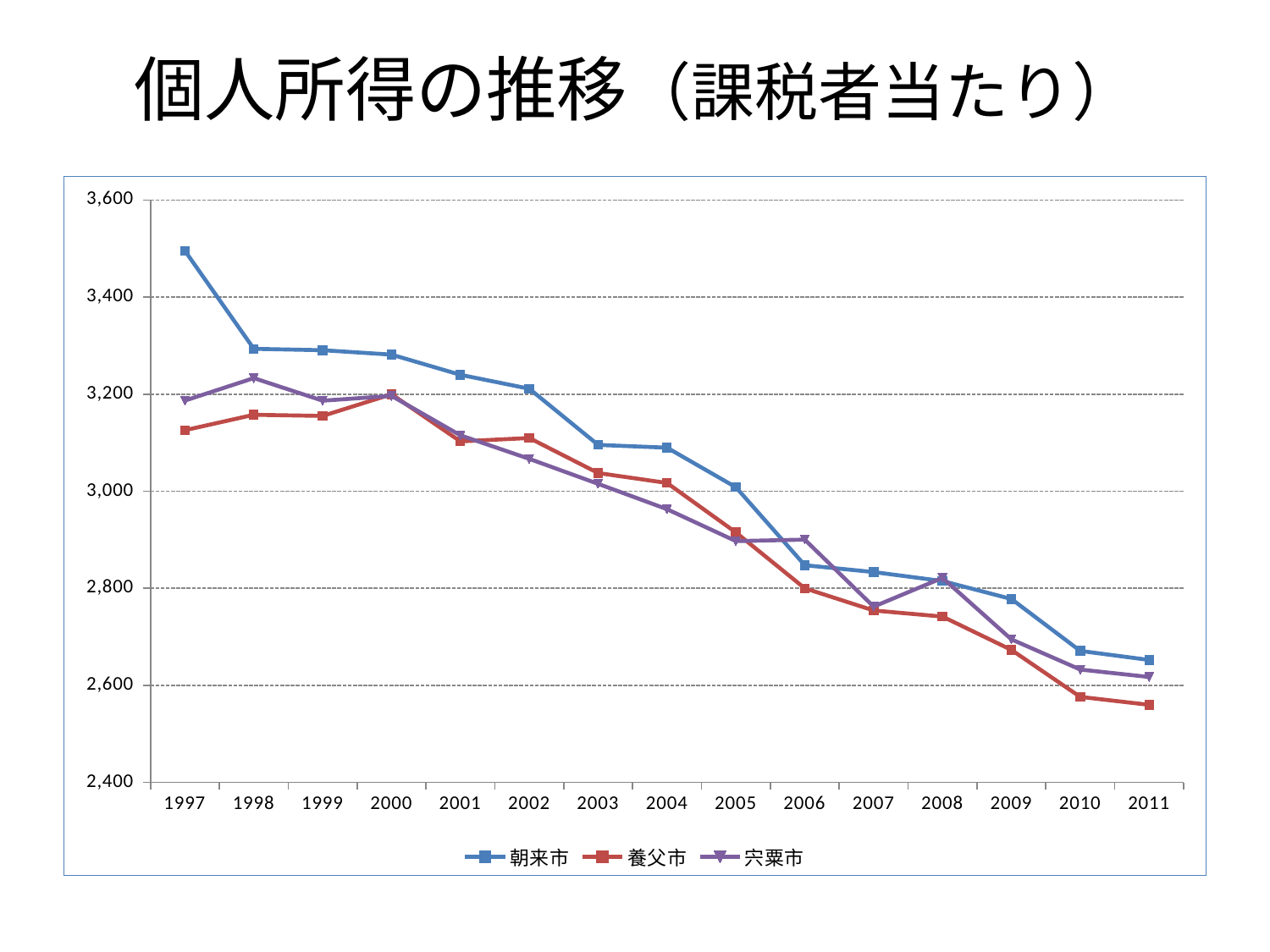

# 個人所得の推移（課税者当たり）

### Chart

| Category | 朝来市 | 養父市 | 宍粟市 |
|---|---|---|---|
| 1997 | 3495.3960348162477 | 3125.6967021985342 | 3186.7096861180025 |
| 1998 | 3293.413489532788 | 3157.4674178087953 | 3233.0209452493355 |
| 1999 | 3290.534180573982 | 3155.0825334247515 | 3186.5775994724113 |
| 2000 | 3281.4185912655585 | 3199.8176605504586 | 3196.399806774267 |
| 2001 | 3239.8467782851344 | 3102.726791640506 | 3115.1205251286797 |
| 2002 | 3211.1324115127377 | 3109.567652786794 | 3066.722232032492 |
| 2003 | 3095.415515492078 | 3037.466523939276 | 3015.1825746451295 |
| 2004 | 3089.728869374314 | 3017.0928178963895 | 2963.025883370398 |
| 2005 | 3008.1880530973453 | 2914.9954893116296 | 2897.105578884223 |
| 2006 | 2847.4213421342133 | 2799.9014159764893 | 2900.200979858465 |
| 2007 | 2833.2994041019956 | 2754.2109925872355 | 2762.0593832020995 |
| 2008 | 2814.830327696302 | 2741.600539434524 | 2821.249542302358 |
| 2009 | 2777.880889016759 | 2672.8696185800604 | 2694.691559530464 |
| 2010 | 2670.858678611422 | 2576.0894189242244 | 2632.4046324745923 |
| 2011 | 2652.2510133613573 | 2559.7860529435006 | 2617.12626952545 |